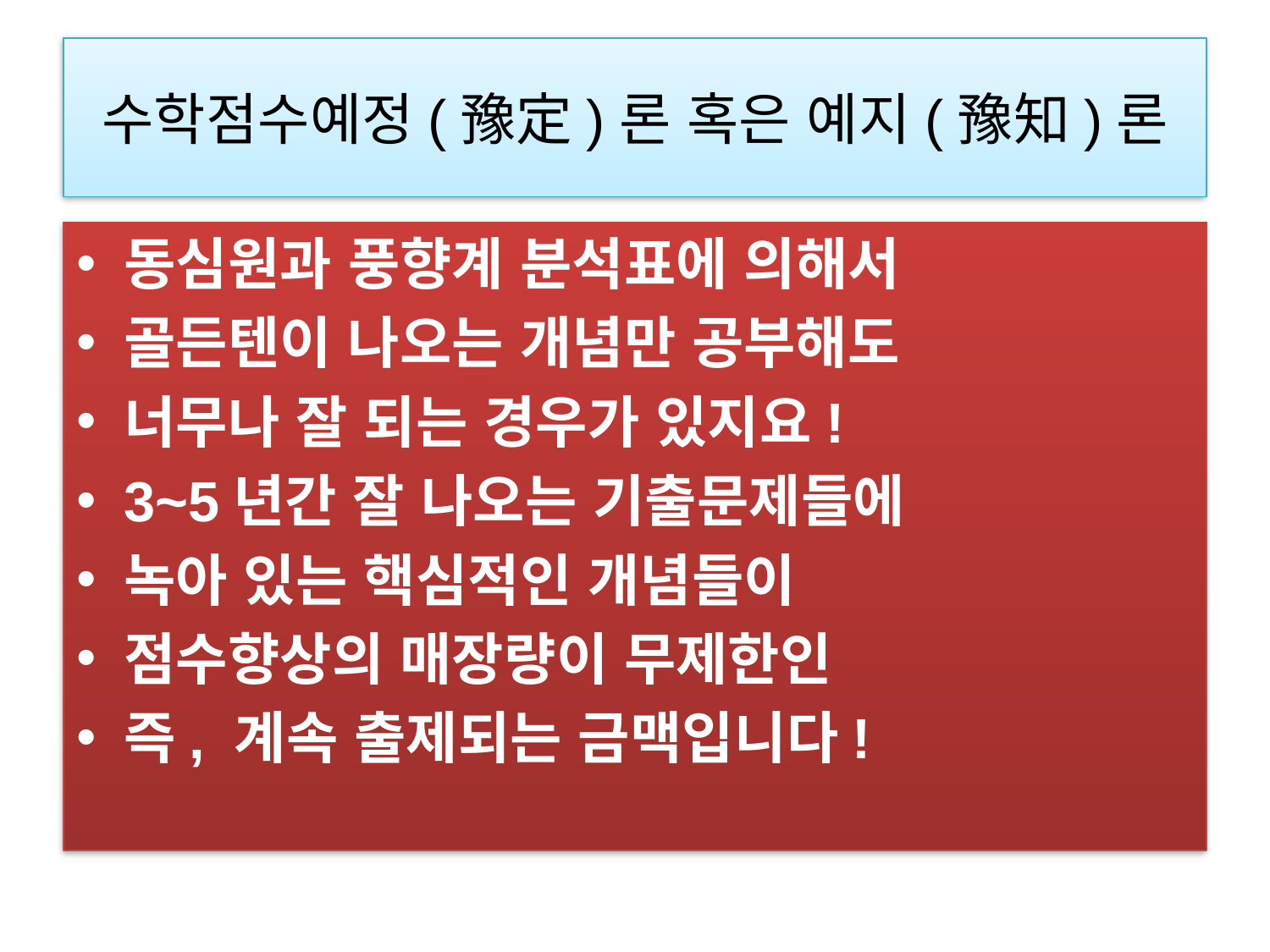

# 수학점수예정(豫定)론 혹은 예지(豫知)론
동심원과 풍향계 분석표에 의해서
골든텐이 나오는 개념만 공부해도
너무나 잘 되는 경우가 있지요!
3~5년간 잘 나오는 기출문제들에
녹아 있는 핵심적인 개념들이
점수향상의 매장량이 무제한인
즉, 계속 출제되는 금맥입니다!